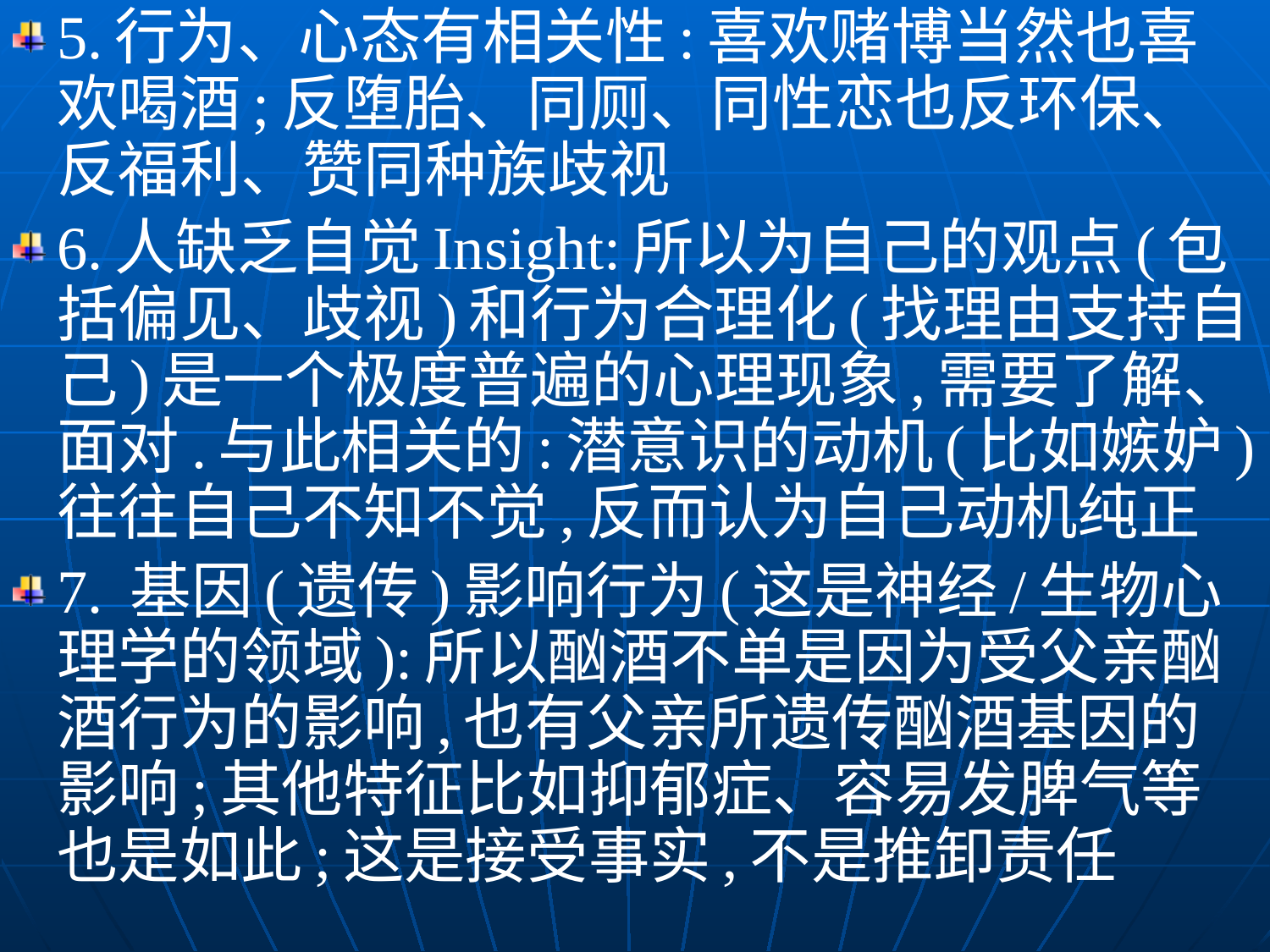

5.行为、心态有相关性:喜欢赌博当然也喜欢喝酒;反堕胎、同厕、同性恋也反环保、反福利、赞同种族歧视
6.人缺乏自觉Insight:所以为自己的观点(包括偏见、歧视)和行为合理化(找理由支持自己)是一个极度普遍的心理现象,需要了解、面对.与此相关的:潜意识的动机(比如嫉妒)往往自己不知不觉,反而认为自己动机纯正
7. 基因(遗传)影响行为(这是神经/生物心理学的领域):所以酗酒不单是因为受父亲酗酒行为的影响,也有父亲所遗传酗酒基因的影响;其他特征比如抑郁症、容易发脾气等也是如此;这是接受事实,不是推卸责任